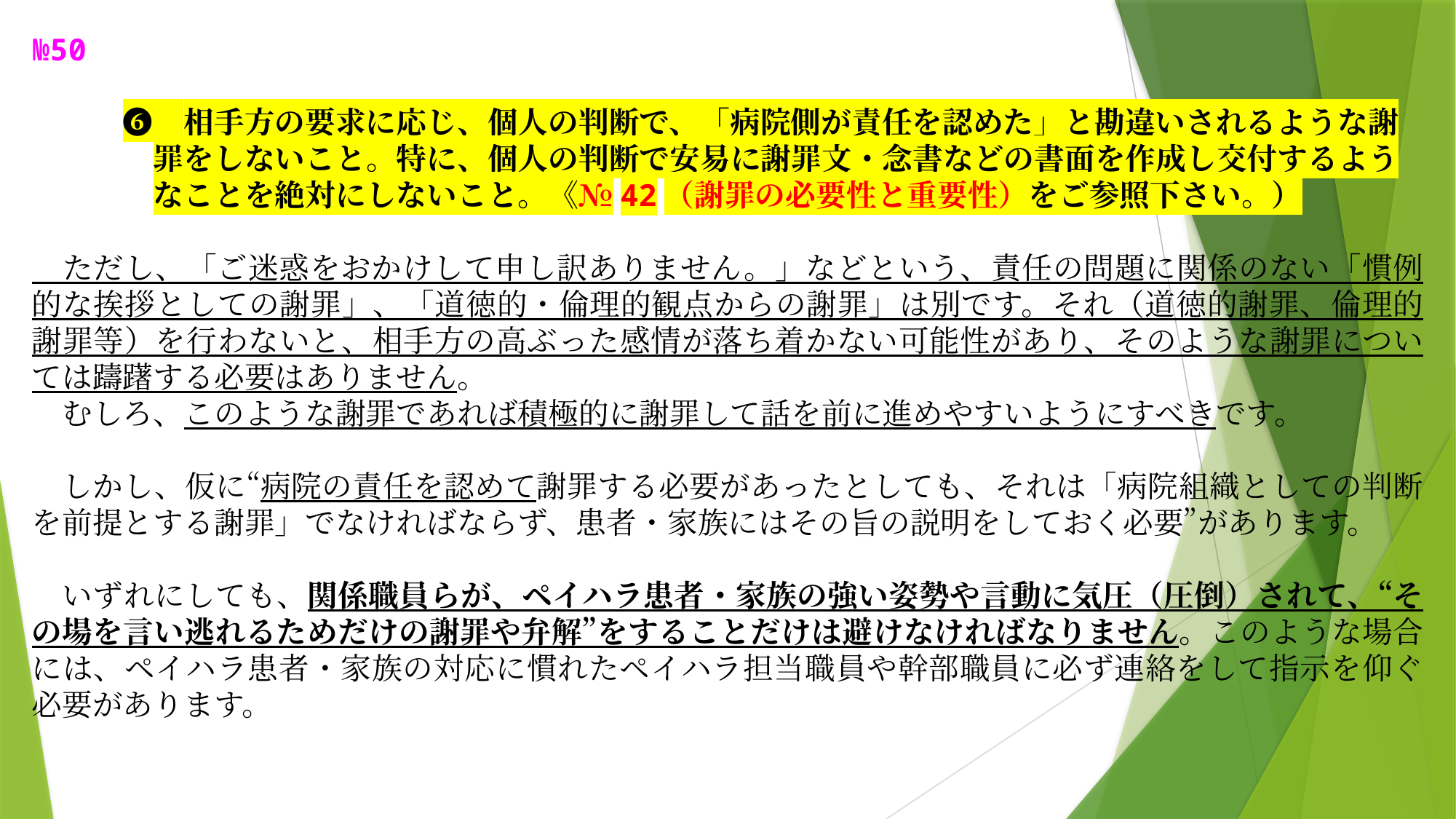

№50

　　　❻　相手方の要求に応じ、個人の判断で、「病院側が責任を認めた」と勘違いされるような謝
　　　　罪をしないこと。特に、個人の判断で安易に謝罪文・念書などの書面を作成し交付するよう
　　　　なことを絶対にしないこと。《№42（謝罪の必要性と重要性）をご参照下さい。）

　ただし、「ご迷惑をおかけして申し訳ありません。」などという、責任の問題に関係のない「慣例的な挨拶としての謝罪」、「道徳的・倫理的観点からの謝罪」は別です。それ（道徳的謝罪、倫理的謝罪等）を行わないと、相手方の高ぶった感情が落ち着かない可能性があり、そのような謝罪については躊躇する必要はありません。
　むしろ、このような謝罪であれば積極的に謝罪して話を前に進めやすいようにすべきです。

　しかし、仮に“病院の責任を認めて謝罪する必要があったとしても、それは「病院組織としての判断を前提とする謝罪」でなければならず、患者・家族にはその旨の説明をしておく必要”があります。

　いずれにしても、関係職員らが、ペイハラ患者・家族の強い姿勢や言動に気圧（圧倒）されて、“その場を言い逃れるためだけの謝罪や弁解”をすることだけは避けなければなりません。このような場合には、ペイハラ患者・家族の対応に慣れたペイハラ担当職員や幹部職員に必ず連絡をして指示を仰ぐ必要があります。